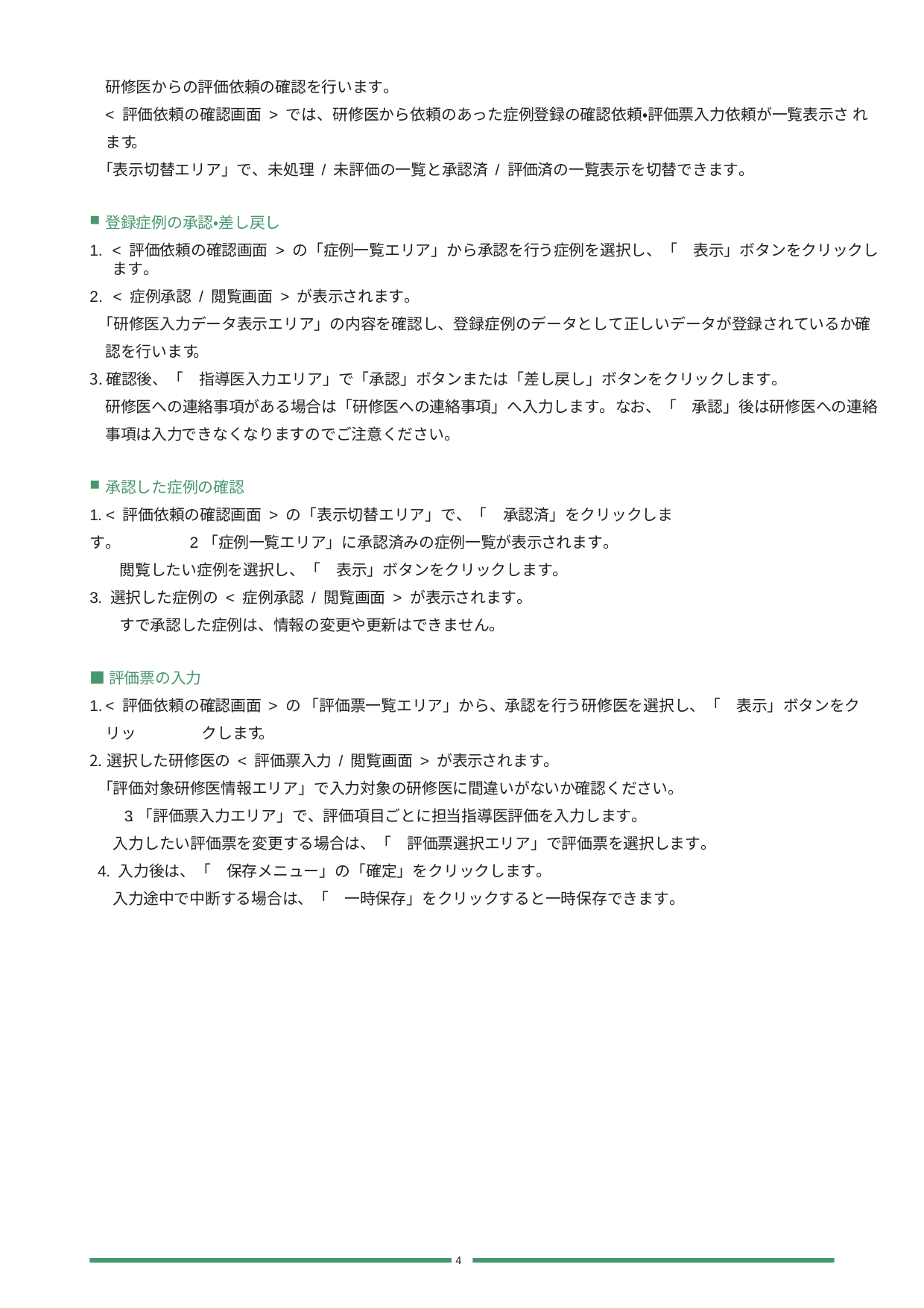

研修医からの評価依頼の確認を行います。
< 評価依頼の確認画面 > では、研修医から依頼のあった症例登録の確認依頼・評価票入力依頼が一覧表示さ れます。
「表示切替エリア」で、未処理 / 未評価の一覧と承認済/ 評価済の一覧表示を切替できます。

登録症例の承認・差し戻し
< 評価依頼の確認画面> の「症例一覧エリア」から承認を行う症例を選択し、「　表示」ボタンをクリックします。
< 症例承認 / 閲覧画面> が表示されます。
「研修医入力データ表示エリア」の内容を確認し、登録症例のデータとして正しいデータが登録されているか確 認を行います。
確認後、「　指導医入力エリア」で「承認」ボタンまたは「差し戻し」ボタンをクリックします。
研修医への連絡事項がある場合は「研修医への連絡事項」へ入力します。なお、「　承認」後は研修医への連絡 事項は入力できなくなりますのでご注意ください。

承認した症例の確認
1. < 評価依頼の確認画面> の「表示切替エリア」で、「　承認済」をクリックします。 　　　　2.「症例一覧エリア」に承認済みの症例一覧が表示されます。
　　閲覧したい症例を選択し、「　表示」ボタンをクリックします。
3. 選択した症例の < 症例承認 / 閲覧画面> が表示されます。
　　すで承認した症例は、情報の変更や更新はできません。

■評価票の入力
< 評価依頼の確認画面 > の「評価票一覧エリア」から、承認を行う研修医を選択し、「　表示」ボタンをクリッ 　　　　クします。
選択した研修医の < 評価票入力/ 閲覧画面> が表示されます。
「評価対象研修医情報エリア」で入力対象の研修医に間違いがないか確認ください。  　　　3.「評価票入力エリア」で、評価項目ごとに担当指導医評価を入力します。
入力したい評価票を変更する場合は、「　評価票選択エリア」で評価票を選択します。
4. 入力後は、「　保存メニュー」の「確定」をクリックします。
入力途中で中断する場合は、「　一時保存」をクリックすると一時保存できます。
4